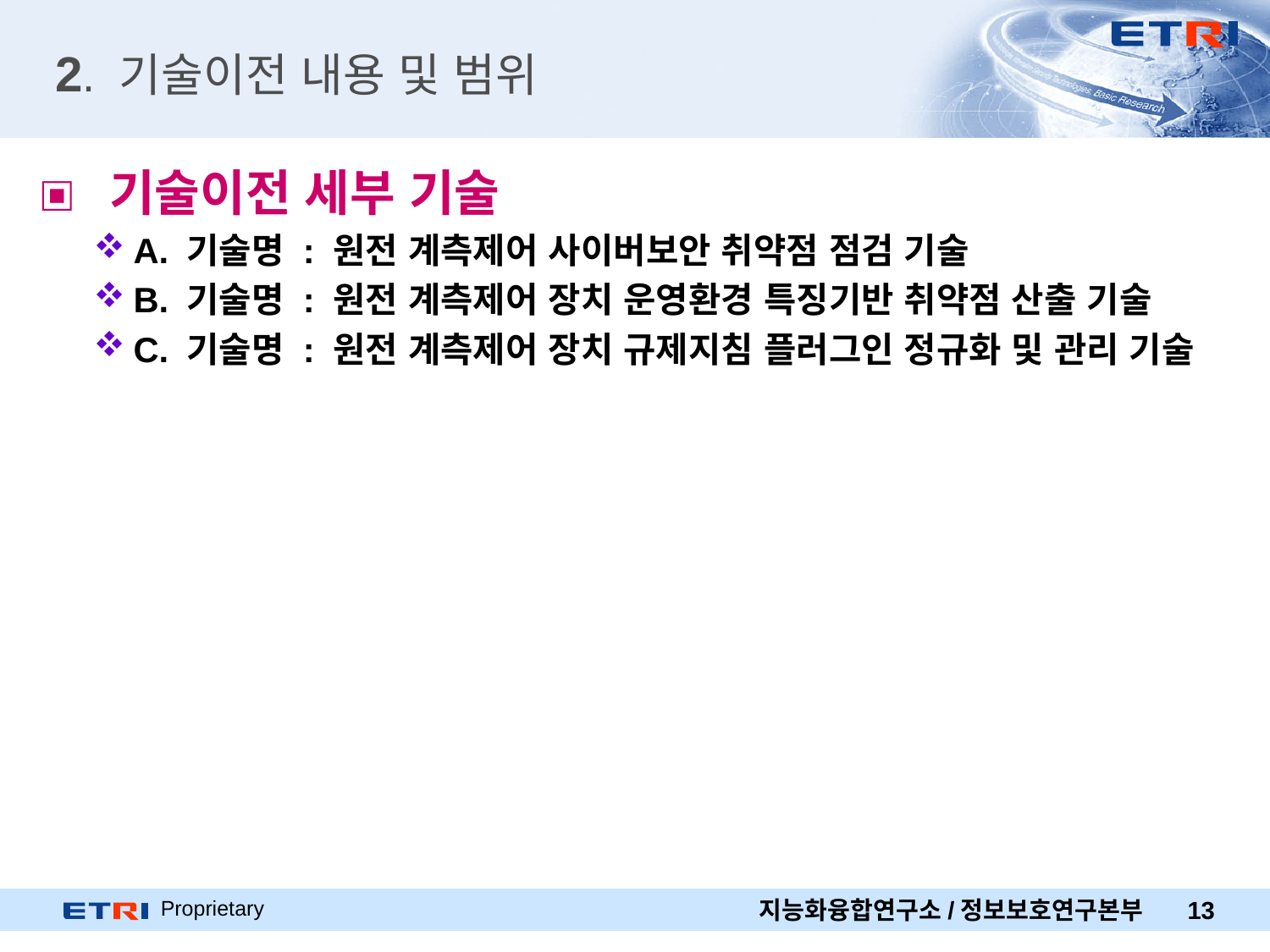

# 2. 기술이전 내용 및 범위
 기술이전 세부 기술
A. 기술명 : 원전 계측제어 사이버보안 취약점 점검 기술
B. 기술명 : 원전 계측제어 장치 운영환경 특징기반 취약점 산출 기술
C. 기술명 : 원전 계측제어 장치 규제지침 플러그인 정규화 및 관리 기술
지능화융합연구소/정보보호연구본부
13